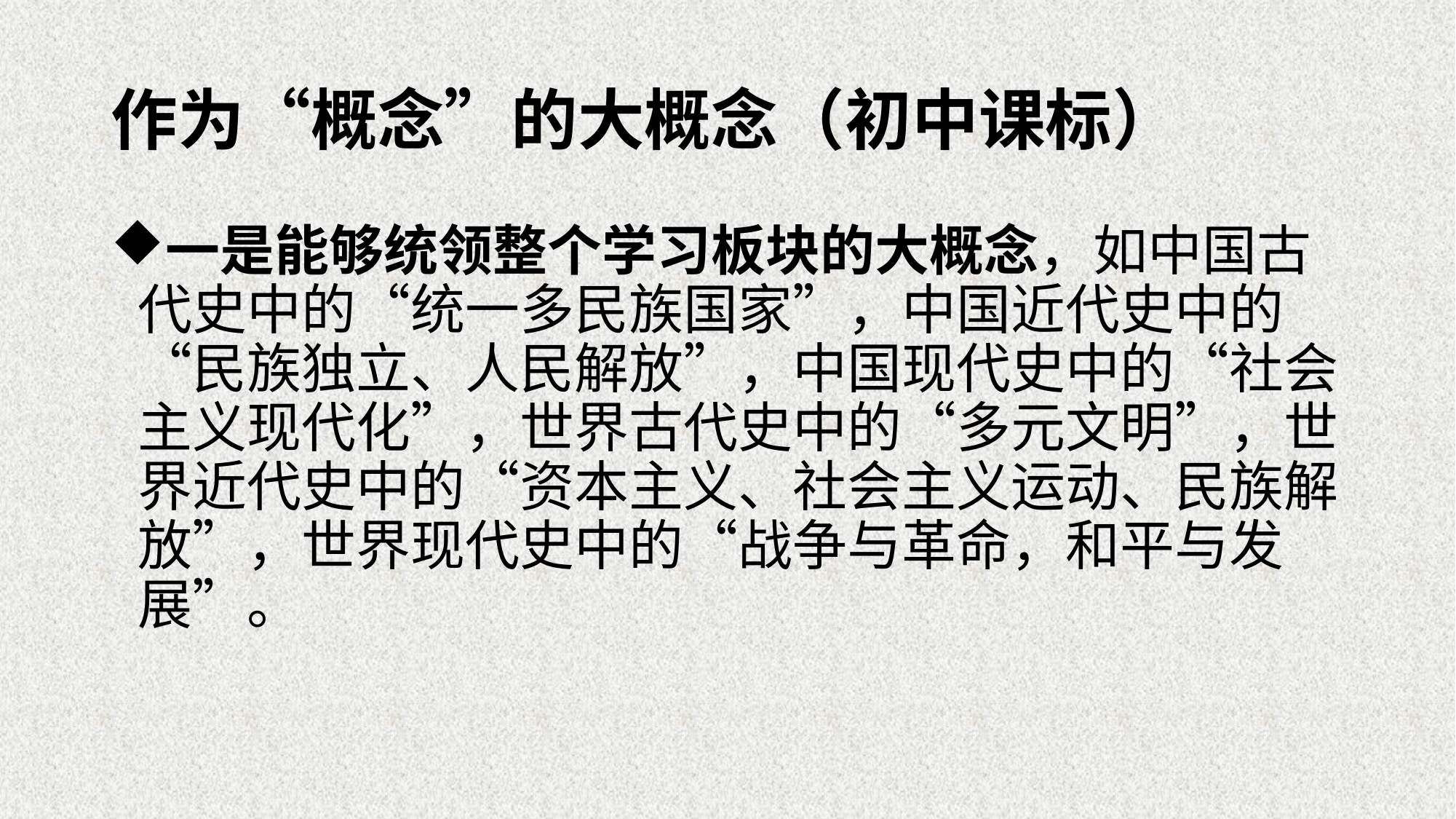

# 作为“概念”的大概念（初中课标）
一是能够统领整个学习板块的大概念，如中国古代史中的“统一多民族国家”，中国近代史中的“民族独立、人民解放”，中国现代史中的“社会主义现代化”，世界古代史中的“多元文明”，世界近代史中的“资本主义、社会主义运动、民族解放”，世界现代史中的“战争与革命，和平与发展”。